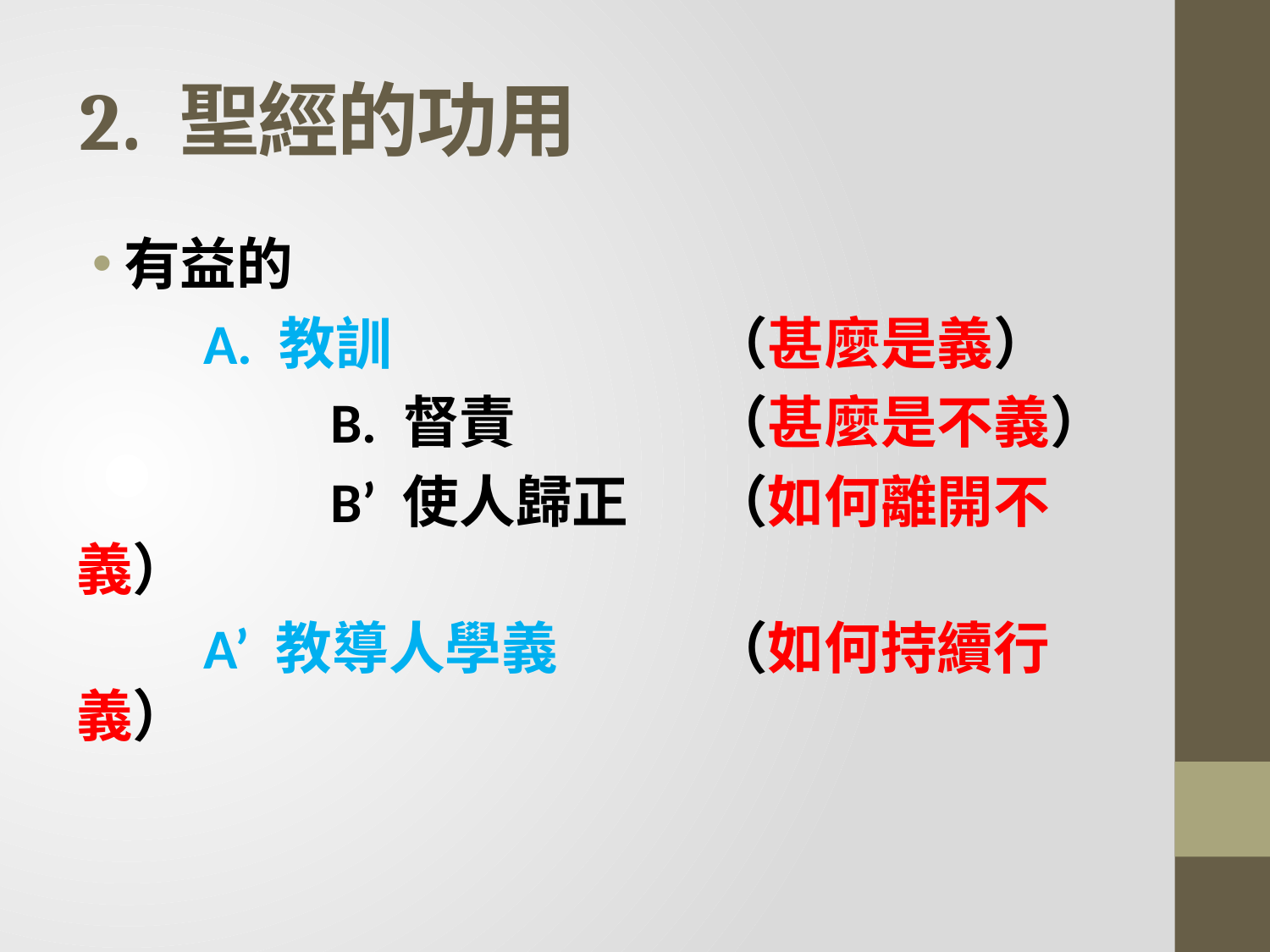

# 2. 聖經的功用
有益的
	A. 教訓			（甚麼是義）
		B. 督責		（甚麼是不義）
		B’ 使人歸正	（如何離開不義）
	A’ 教導人學義		（如何持續行義）